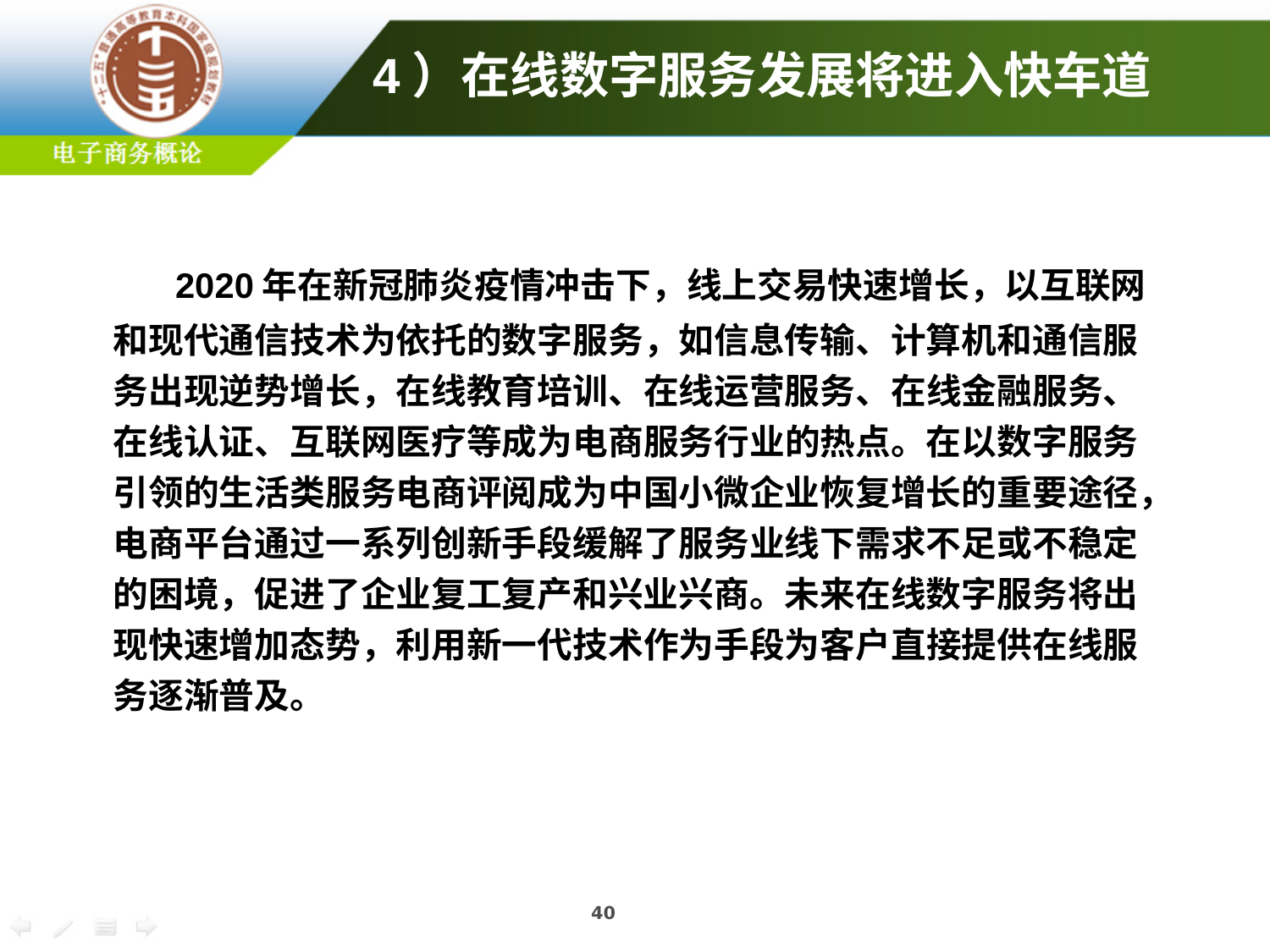

4）在线数字服务发展将进入快车道
       2020年在新冠肺炎疫情冲击下，线上交易快速增长，以互联网和现代通信技术为依托的数字服务，如信息传输、计算机和通信服务出现逆势增长，在线教育培训、在线运营服务、在线金融服务、在线认证、互联网医疗等成为电商服务行业的热点。在以数字服务引领的生活类服务电商评阅成为中国小微企业恢复增长的重要途径，电商平台通过一系列创新手段缓解了服务业线下需求不足或不稳定的困境，促进了企业复工复产和兴业兴商。未来在线数字服务将出现快速增加态势，利用新一代技术作为手段为客户直接提供在线服务逐渐普及。

40